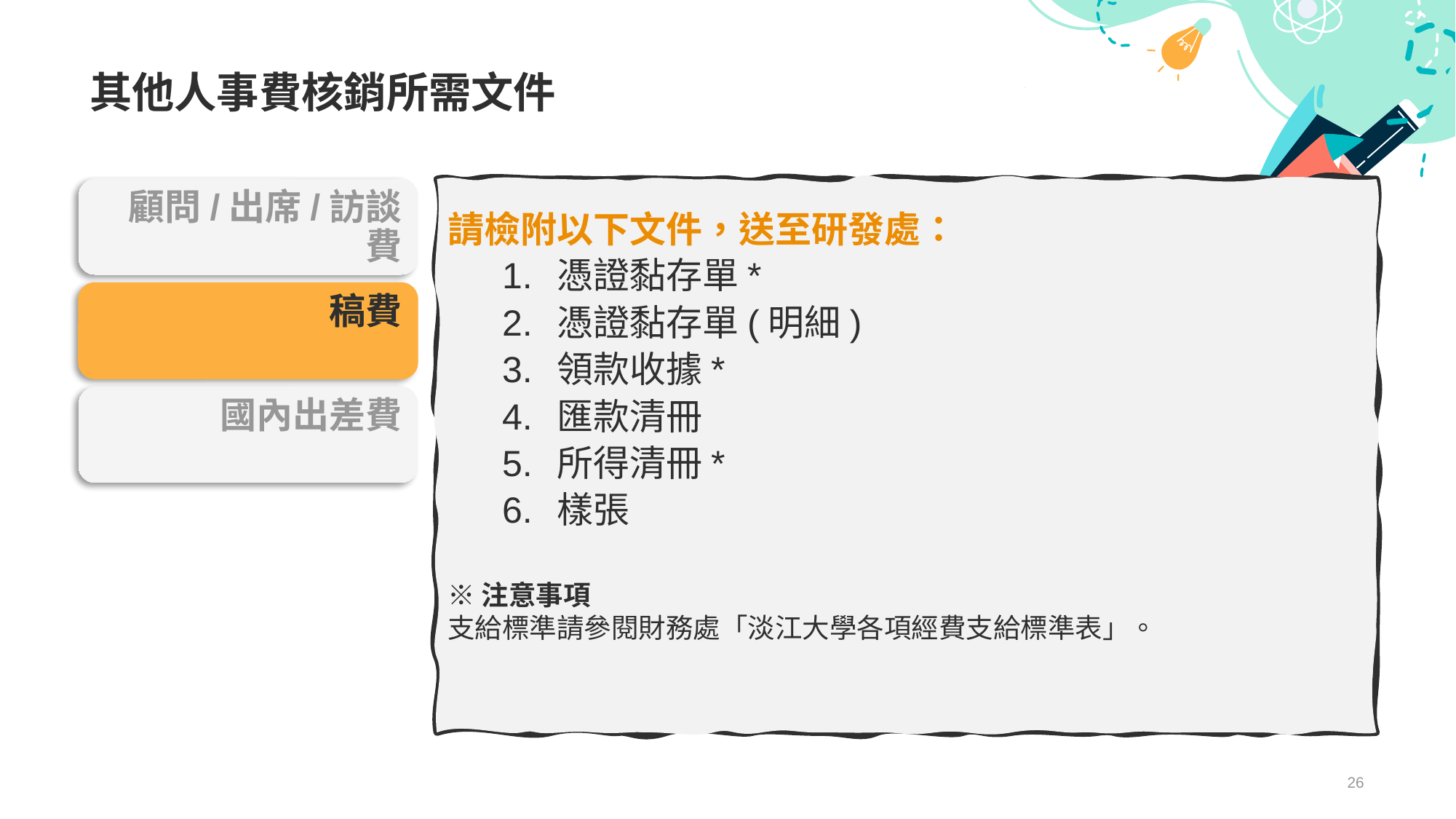

# 其他人事費核銷所需文件
顧問/出席/訪談費
請檢附以下文件，送至研發處：
憑證黏存單*
憑證黏存單(明細)
領款收據*
匯款清冊
所得清冊*
樣張

※注意事項
支給標準請參閱財務處「淡江大學各項經費支給標準表」。
稿費
國內出差費
26